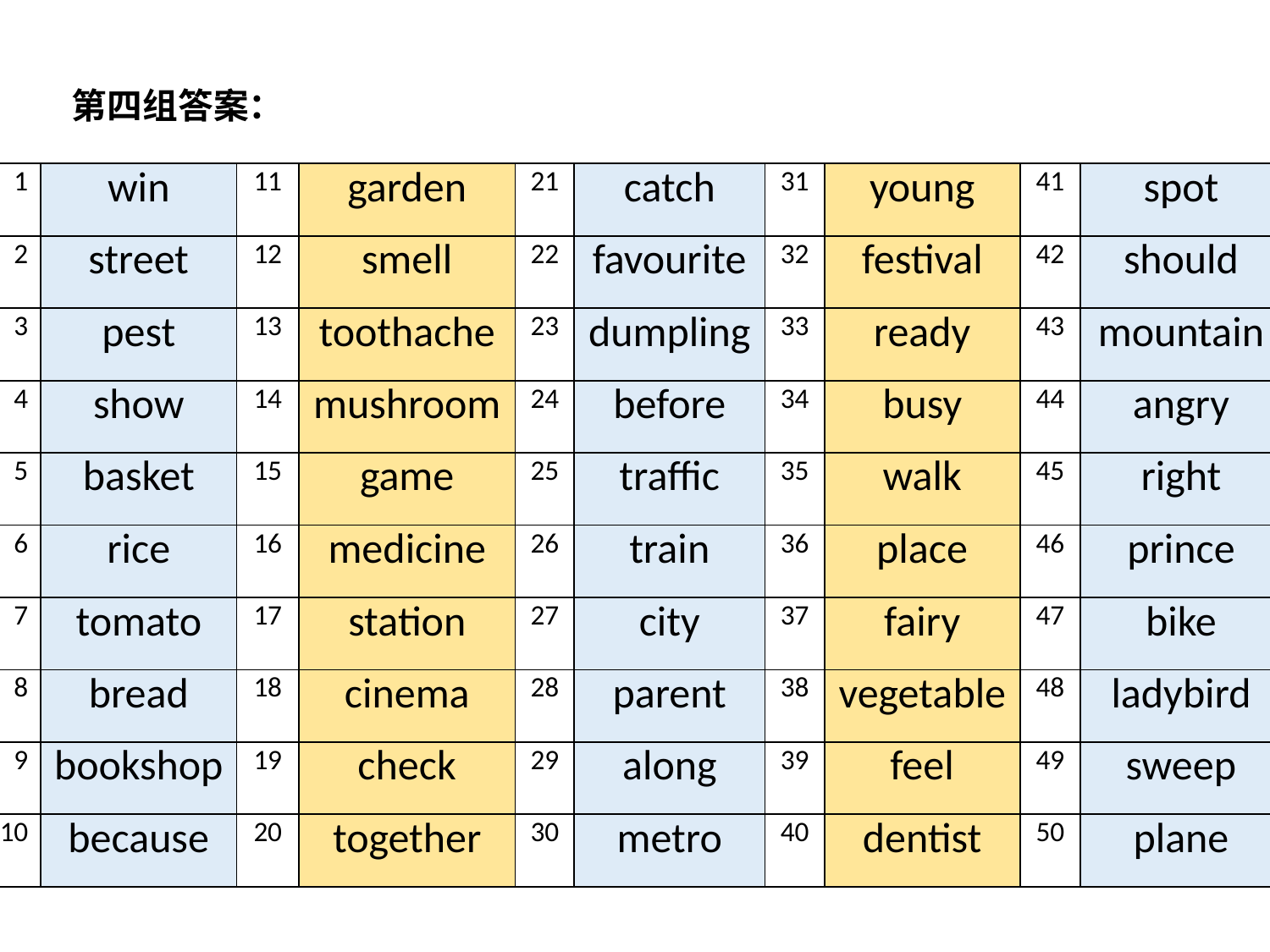

第四组答案：
| 1 | win | 11 | garden | 21 | catch | 31 | young | 41 | spot |
| --- | --- | --- | --- | --- | --- | --- | --- | --- | --- |
| 2 | street | 12 | smell | 22 | favourite | 32 | festival | 42 | should |
| 3 | pest | 13 | toothache | 23 | dumpling | 33 | ready | 43 | mountain |
| 4 | show | 14 | mushroom | 24 | before | 34 | busy | 44 | angry |
| 5 | basket | 15 | game | 25 | traffic | 35 | walk | 45 | right |
| 6 | rice | 16 | medicine | 26 | train | 36 | place | 46 | prince |
| 7 | tomato | 17 | station | 27 | city | 37 | fairy | 47 | bike |
| 8 | bread | 18 | cinema | 28 | parent | 38 | vegetable | 48 | ladybird |
| 9 | bookshop | 19 | check | 29 | along | 39 | feel | 49 | sweep |
| 10 | because | 20 | together | 30 | metro | 40 | dentist | 50 | plane |